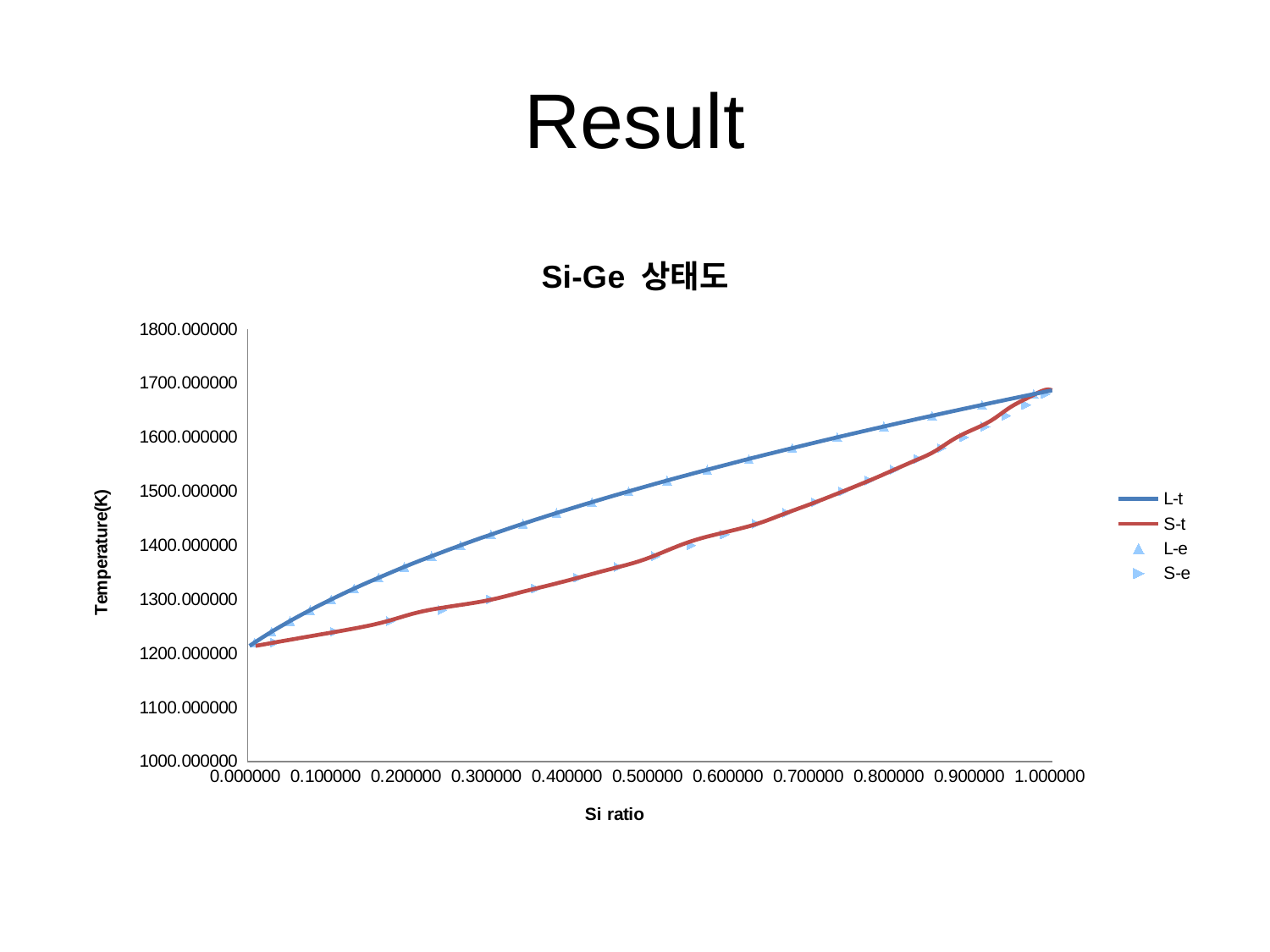

# Result

### Chart: Si-Ge 상태도

| Category |  |  |  |  |
|---|---|---|---|---|